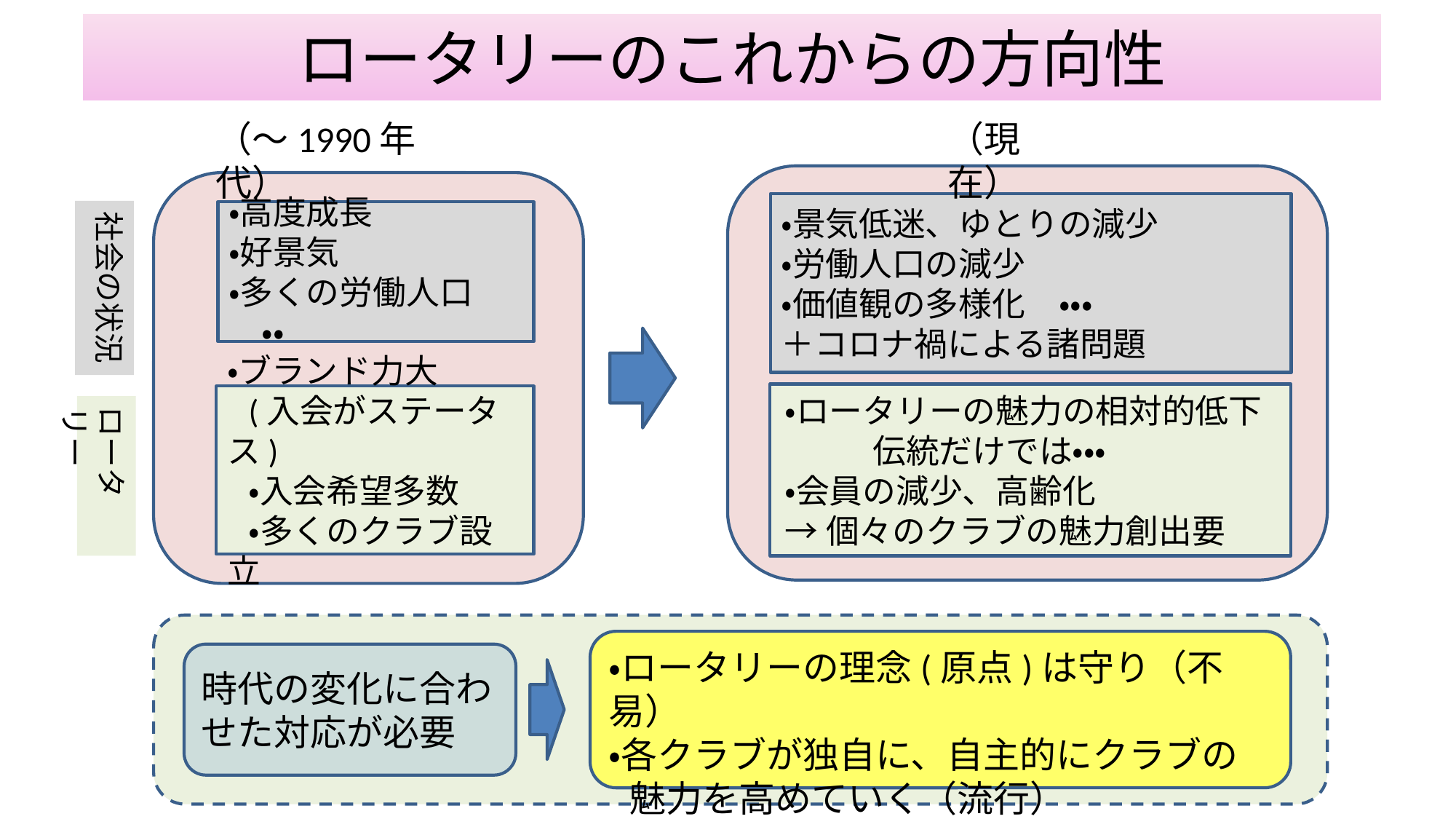

# ロータリーのこれからの方向性
（現　在）
（～1990年代）

・景気低迷、ゆとりの減少
・労働人口の減少
・価値観の多様化　・・・
＋コロナ禍による諸問題
社会の状況
・高度成長
・好景気
・多くの労働人口　・・

・ロータリーの魅力の相対的低下　　伝統だけでは・・・
・会員の減少、高齢化
→個々のクラブの魅力創出要
・ブランド力大
(入会がステータス)
・入会希望多数
・多くのクラブ設立
ロータリー

・ロータリーの理念(原点)は守り（不易）
・各クラブが独自に、自主的にクラブの魅力を高めていく（流行）

時代の変化に合わせた対応が必要